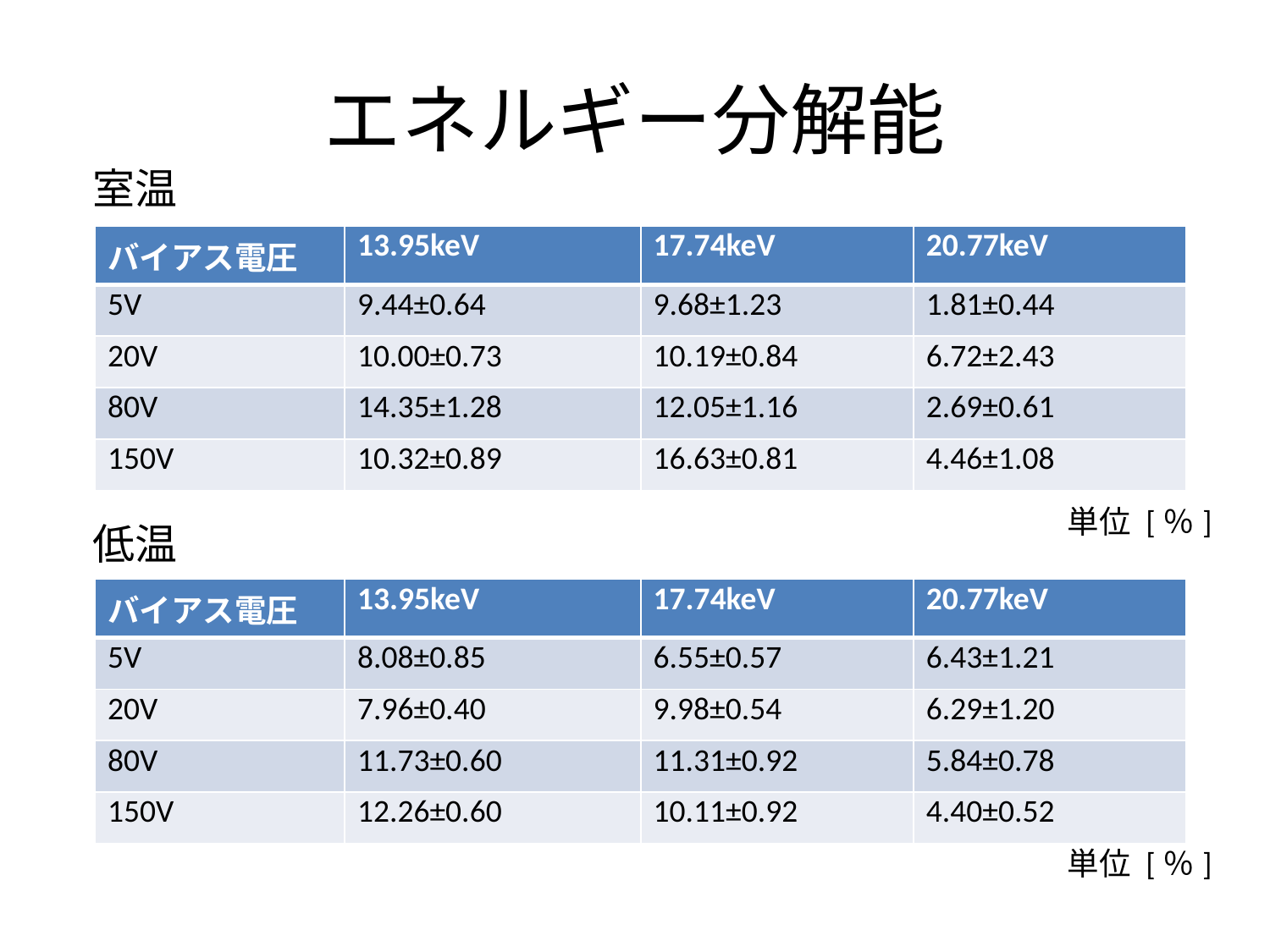

# エネルギー分解能
室温

低温
| バイアス電圧 | 13.95keV | 17.74keV | 20.77keV |
| --- | --- | --- | --- |
| 5V | 9.44±0.64 | 9.68±1.23 | 1.81±0.44 |
| 20V | 10.00±0.73 | 10.19±0.84 | 6.72±2.43 |
| 80V | 14.35±1.28 | 12.05±1.16 | 2.69±0.61 |
| 150V | 10.32±0.89 | 16.63±0.81 | 4.46±1.08 |
単位 [％]
| バイアス電圧 | 13.95keV | 17.74keV | 20.77keV |
| --- | --- | --- | --- |
| 5V | 8.08±0.85 | 6.55±0.57 | 6.43±1.21 |
| 20V | 7.96±0.40 | 9.98±0.54 | 6.29±1.20 |
| 80V | 11.73±0.60 | 11.31±0.92 | 5.84±0.78 |
| 150V | 12.26±0.60 | 10.11±0.92 | 4.40±0.52 |
単位 [％]